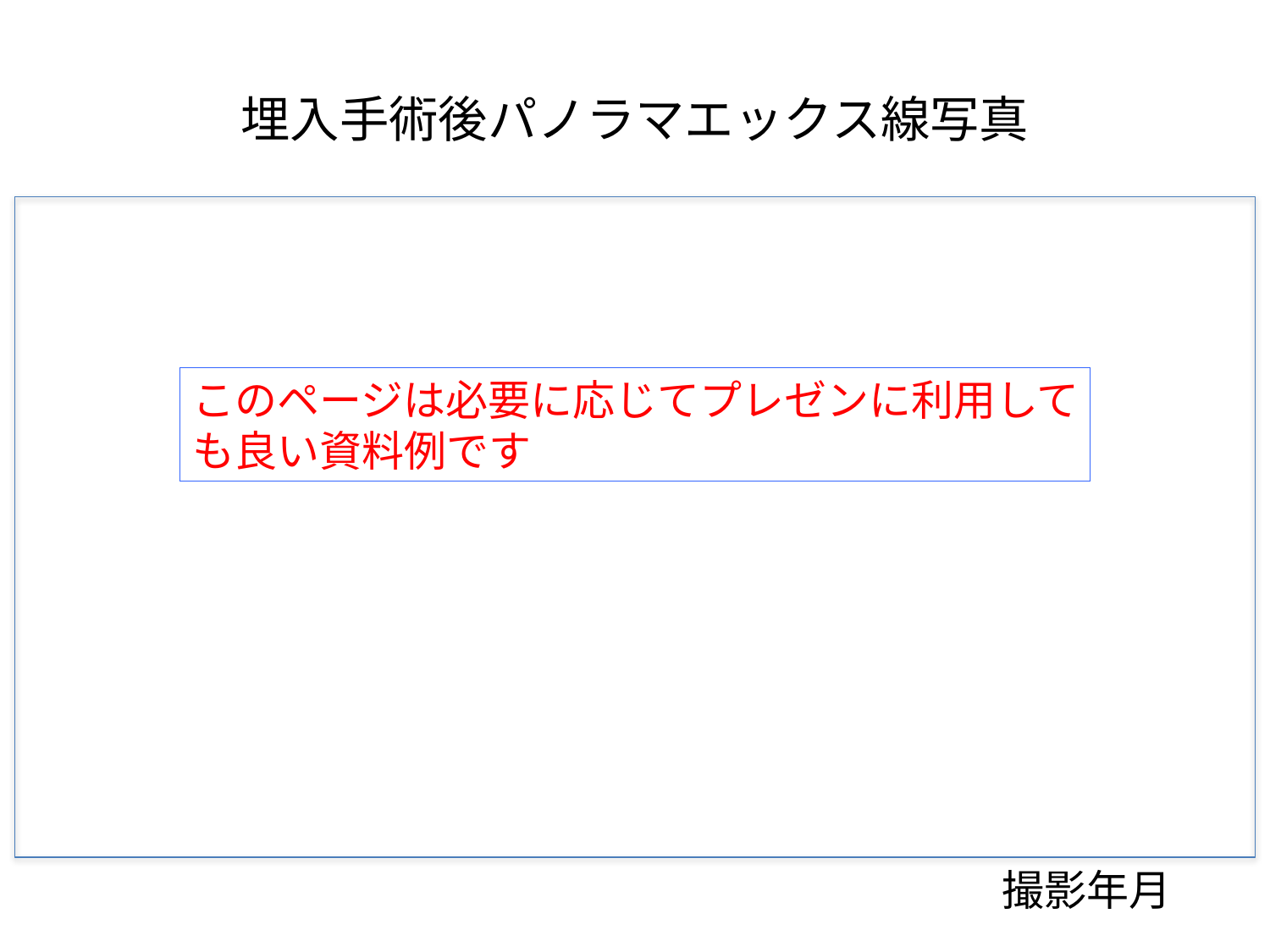

埋入手術後パノラマエックス線写真

このページは必要に応じてプレゼンに利用しても良い資料例です
撮影年月